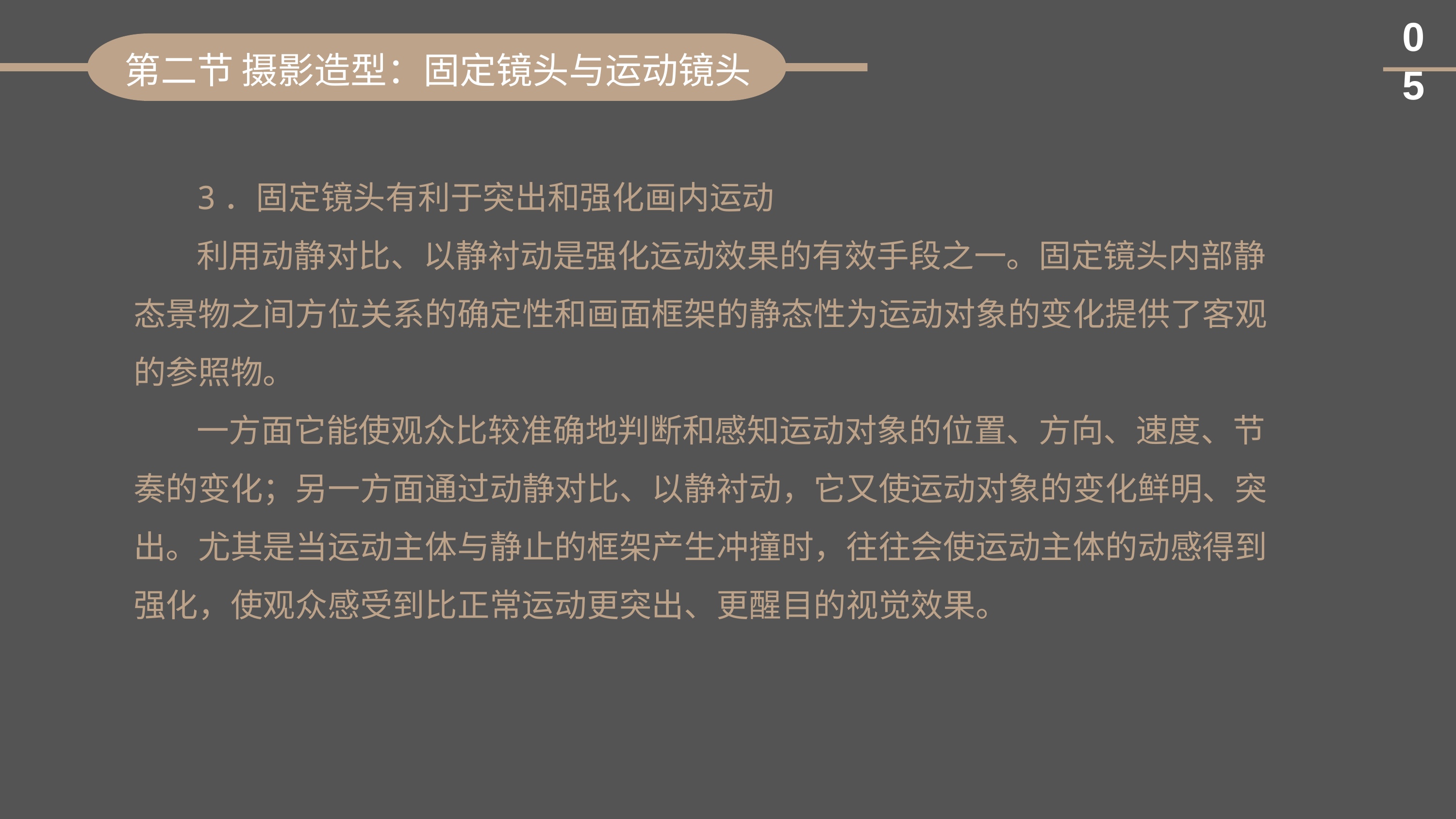

05

第二节 摄影造型：固定镜头与运动镜头

3．固定镜头有利于突出和强化画内运动
利用动静对比、以静衬动是强化运动效果的有效手段之一。固定镜头内部静态景物之间方位关系的确定性和画面框架的静态性为运动对象的变化提供了客观的参照物。
一方面它能使观众比较准确地判断和感知运动对象的位置、方向、速度、节奏的变化；另一方面通过动静对比、以静衬动，它又使运动对象的变化鲜明、突出。尤其是当运动主体与静止的框架产生冲撞时，往往会使运动主体的动感得到强化，使观众感受到比正常运动更突出、更醒目的视觉效果。